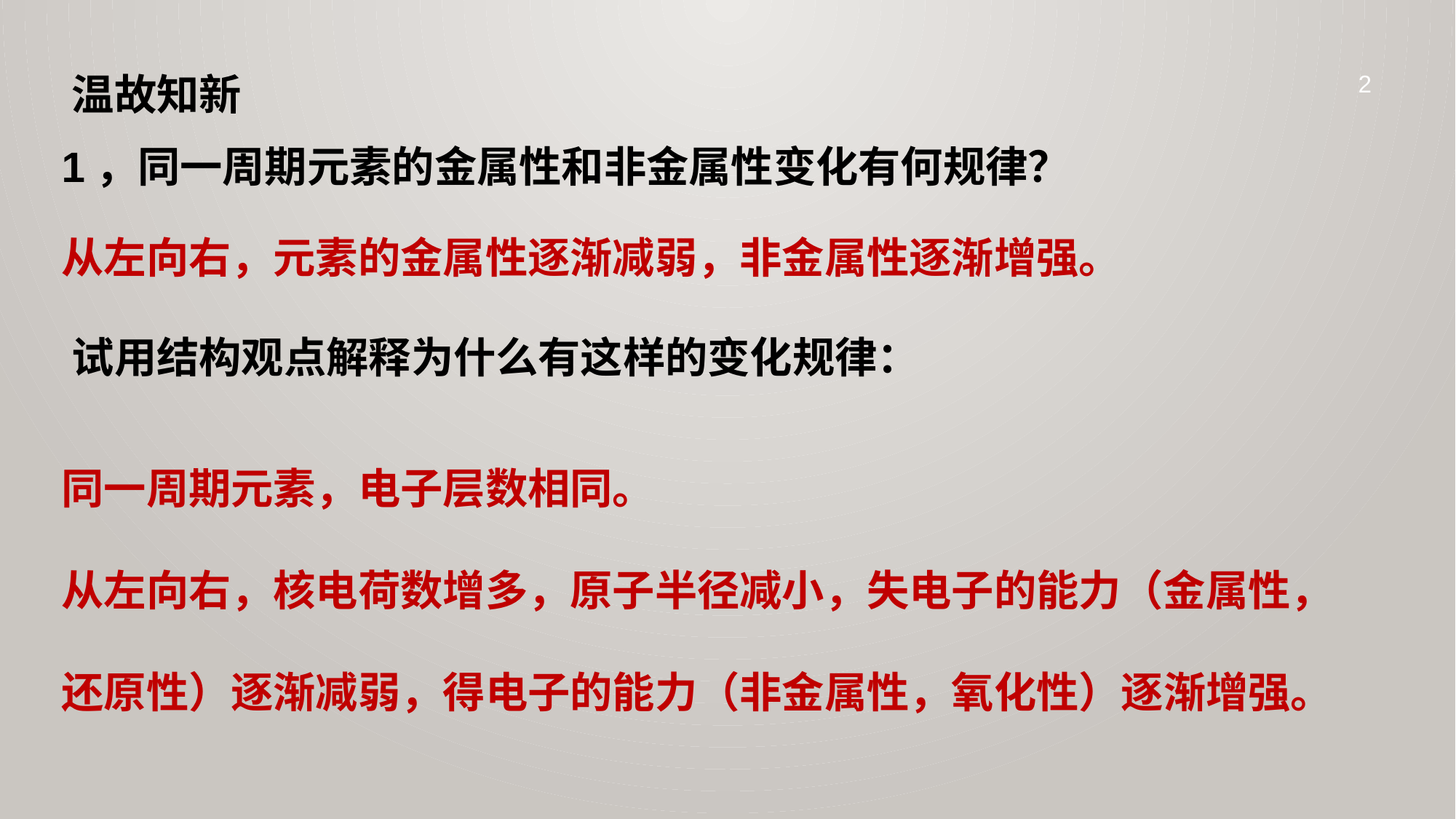

温故知新
2
1，同一周期元素的金属性和非金属性变化有何规律？
从左向右，元素的金属性逐渐减弱，非金属性逐渐增强。
试用结构观点解释为什么有这样的变化规律：
同一周期元素，电子层数相同。
从左向右，核电荷数增多，原子半径减小，失电子的能力（金属性，还原性）逐渐减弱，得电子的能力（非金属性，氧化性）逐渐增强。